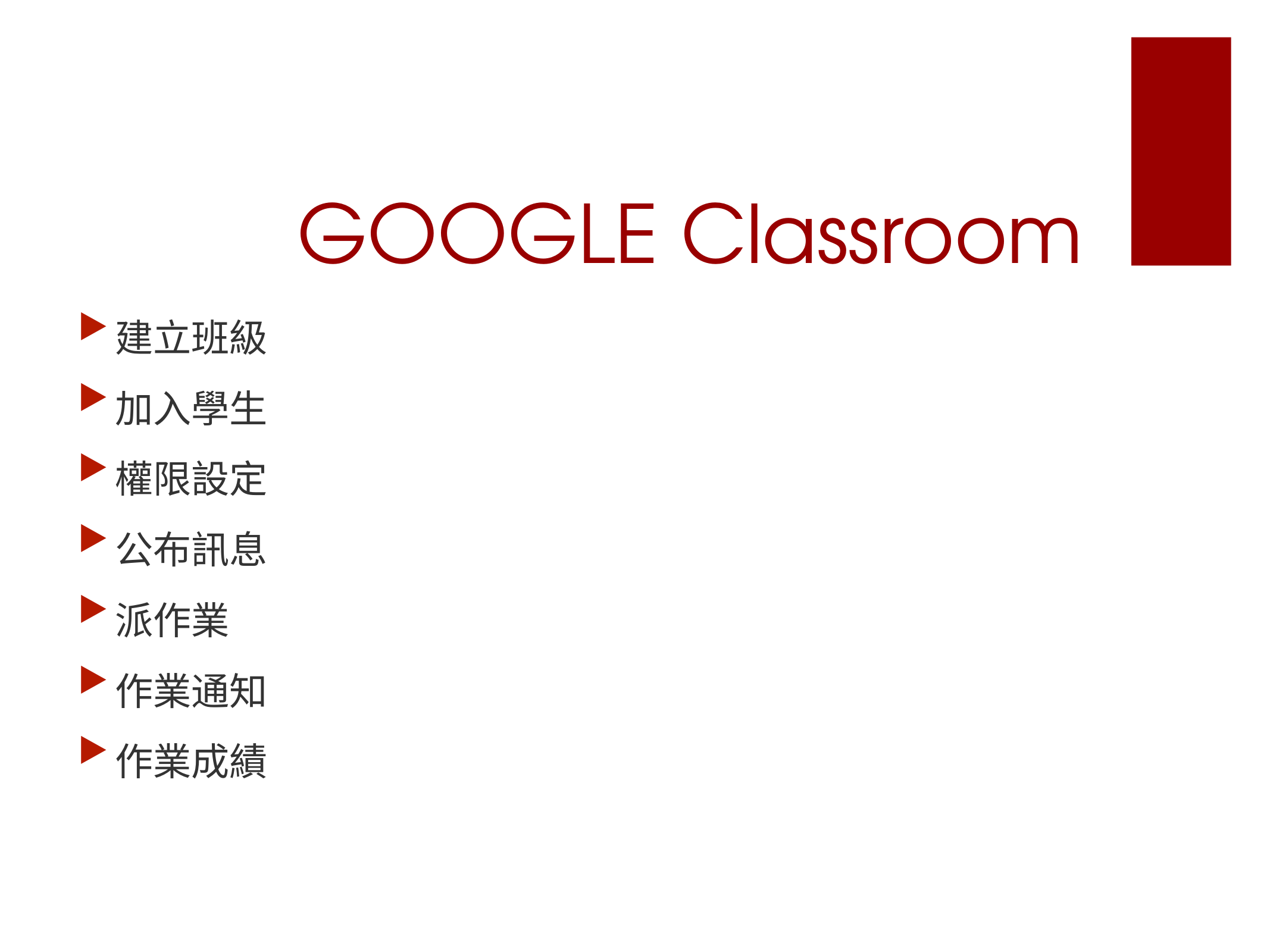

# GOOGLE Classroom
建立班級
加入學生
權限設定
公布訊息
派作業
作業通知
作業成績